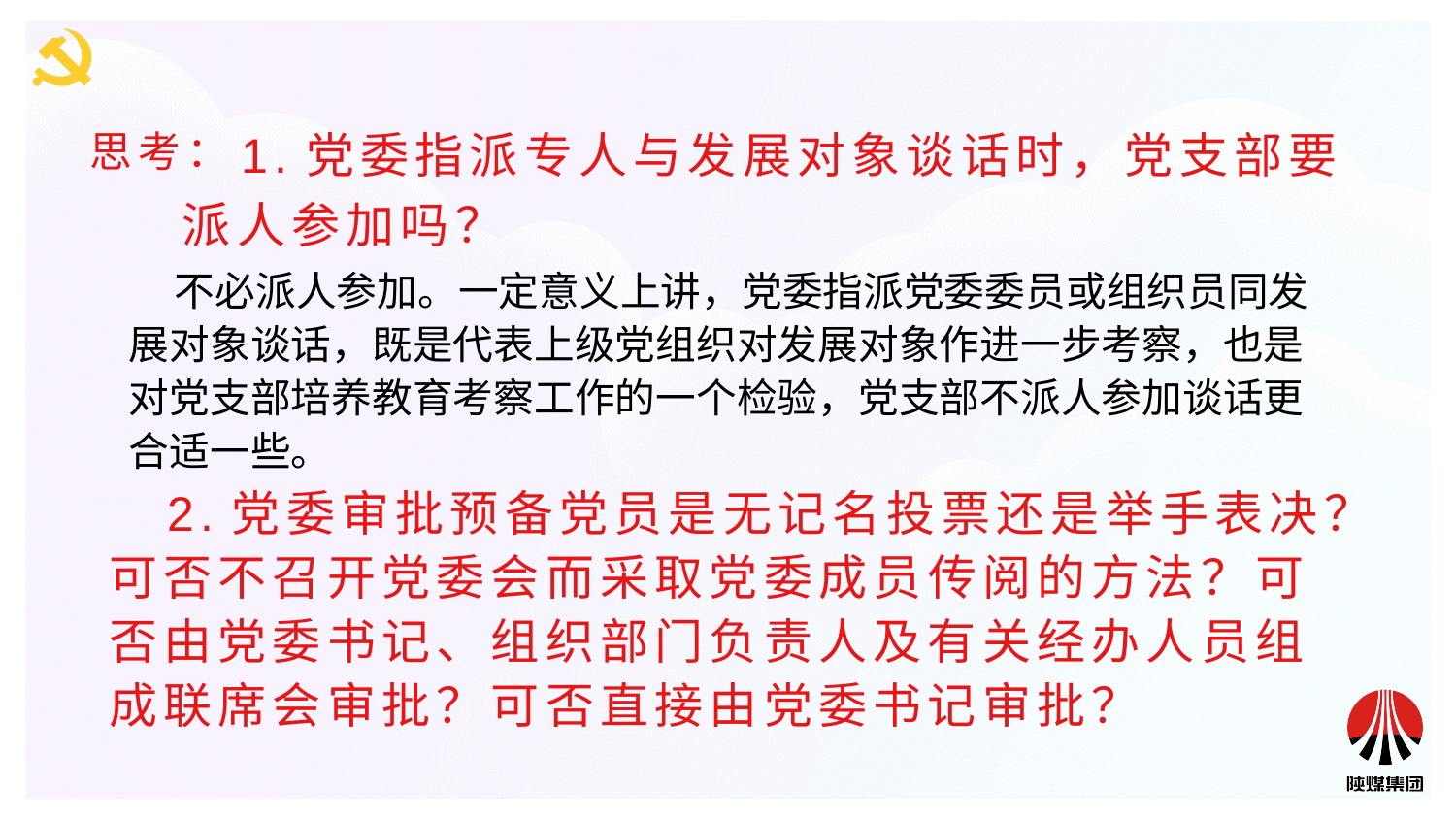

1.党委指派专人与发展对象谈话时，党支部要派人参加吗？
思考：
    不必派人参加。一定意义上讲，党委指派党委委员或组织员同发展对象谈话，既是代表上级党组织对发展对象作进一步考察，也是对党支部培养教育考察工作的一个检验，党支部不派人参加谈话更合适一些。
   2.党委审批预备党员是无记名投票还是举手表决？可否不召开党委会而采取党委成员传阅的方法？可否由党委书记、组织部门负责人及有关经办人员组成联席会审批？可否直接由党委书记审批？